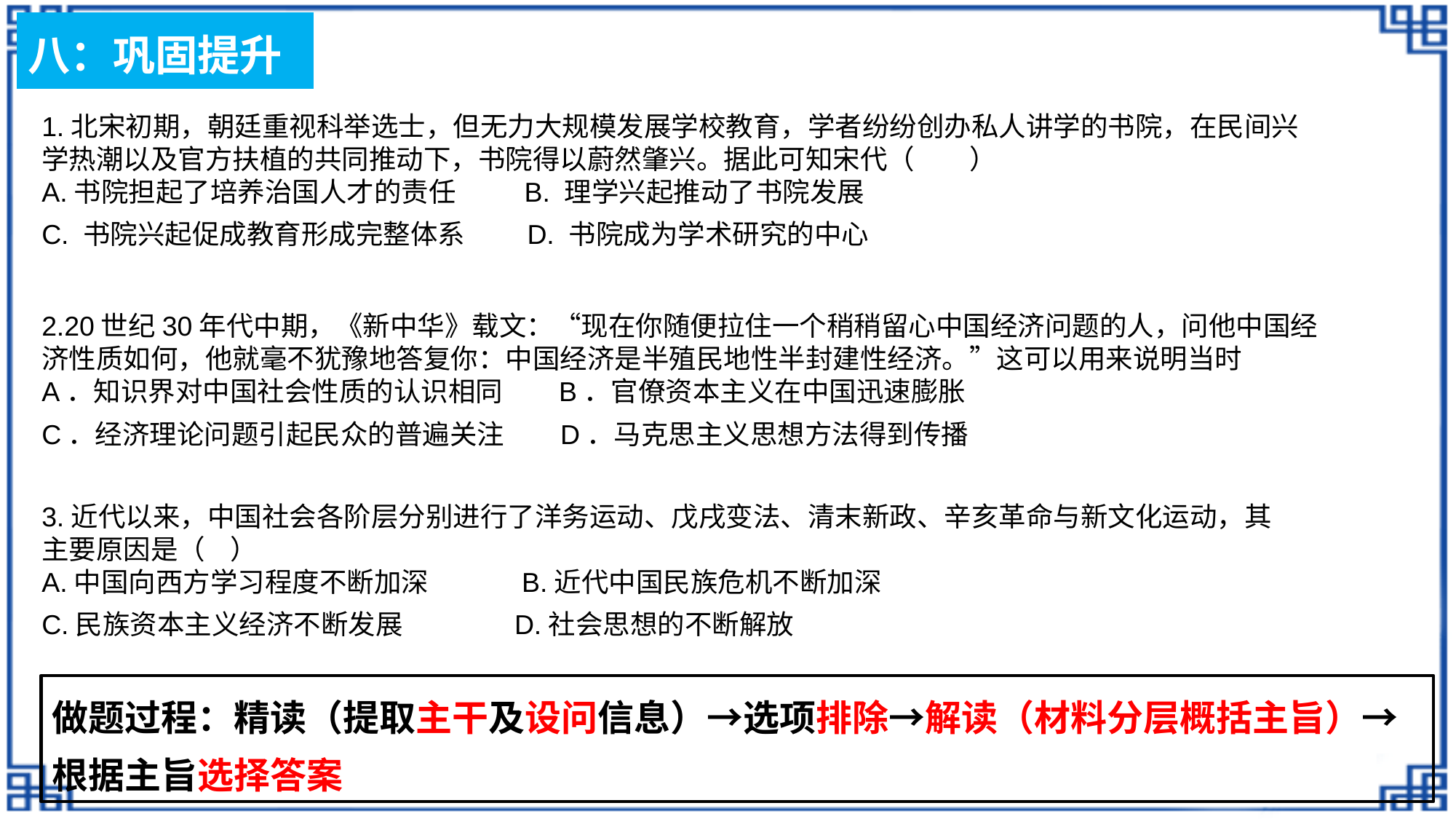

八：巩固提升
1.北宋初期，朝廷重视科举选士，但无力大规模发展学校教育，学者纷纷创办私人讲学的书院，在民间兴学热潮以及官方扶植的共同推动下，书院得以蔚然肇兴。据此可知宋代（　　）A.书院担起了培养治国人才的责任          B. 理学兴起推动了书院发展C. 书院兴起促成教育形成完整体系         D. 书院成为学术研究的中心
2.20世纪30年代中期，《新中华》载文：“现在你随便拉住一个稍稍留心中国经济问题的人，问他中国经济性质如何，他就毫不犹豫地答复你：中国经济是半殖民地性半封建性经济。”这可以用来说明当时A．知识界对中国社会性质的认识相同        B．官僚资本主义在中国迅速膨胀C．经济理论问题引起民众的普遍关注        D．马克思主义思想方法得到传播
3.近代以来，中国社会各阶层分别进行了洋务运动、戊戌变法、清末新政、辛亥革命与新文化运动，其主要原因是（    ）A.中国向西方学习程度不断加深              B.近代中国民族危机不断加深C.民族资本主义经济不断发展                 D.社会思想的不断解放
做题过程：精读（提取主干及设问信息）→选项排除→解读（材料分层概括主旨）→根据主旨选择答案